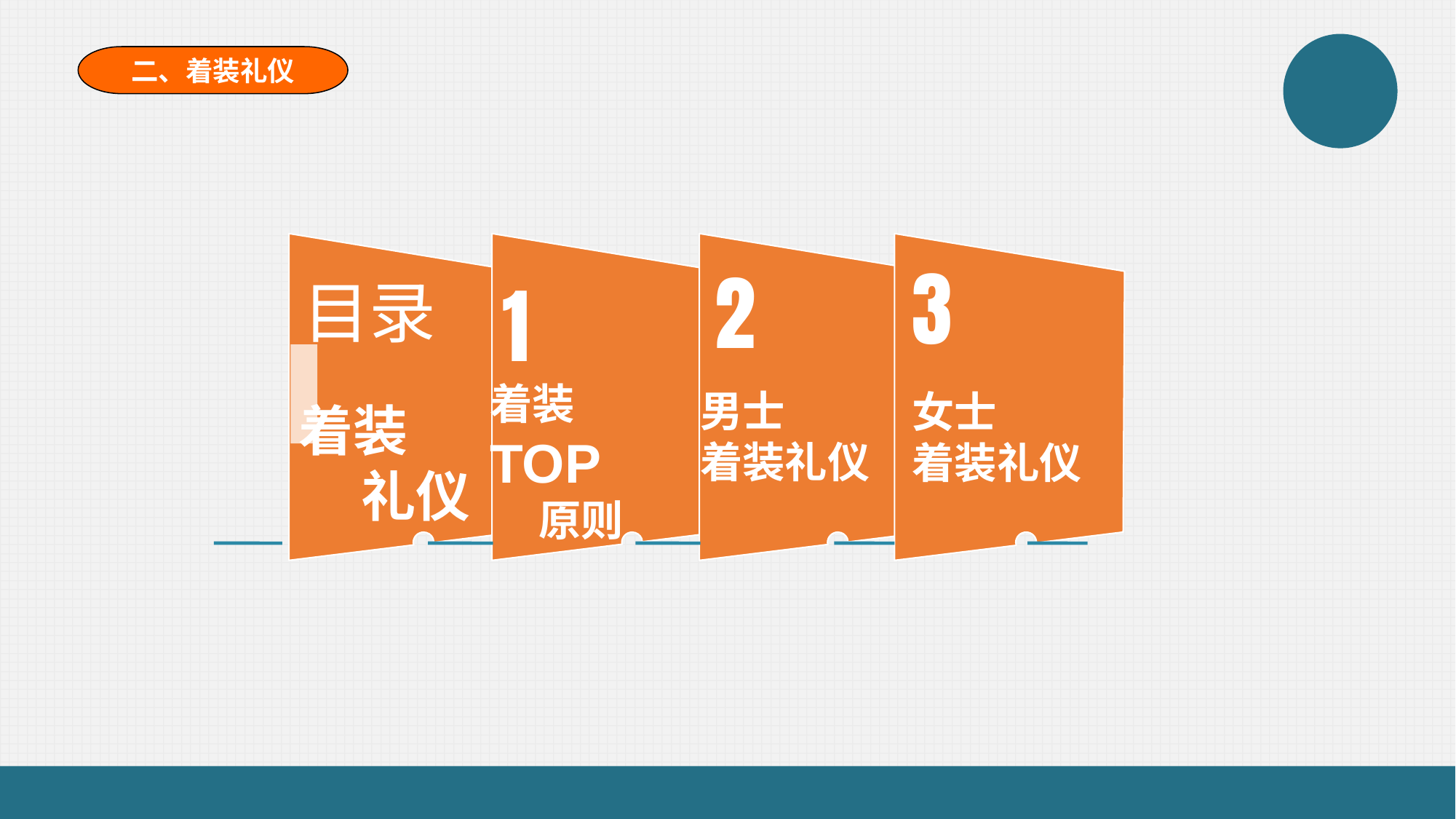

二、着装礼仪

3
2
目录
1

着装TOP
    原则
男士
着装礼仪
女士
着装礼仪
着装
    礼仪